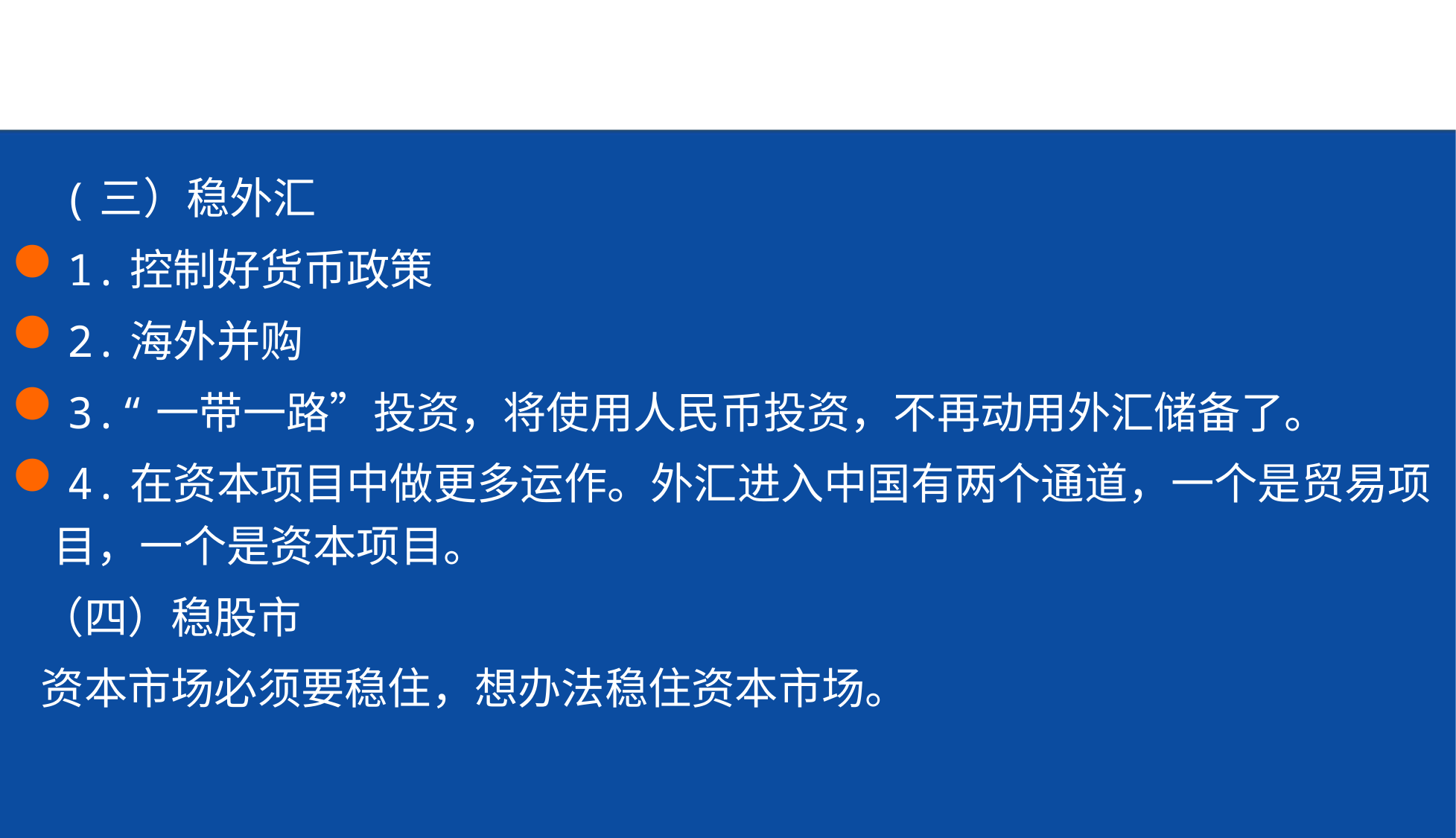

3.稳外汇。3.稳3.稳外汇外汇三
  (三）稳外汇
1.控制好货币政策
2.海外并购
3.“一带一路”投资，将使用人民币投资，不再动用外汇储备了。
4.在资本项目中做更多运作。外汇进入中国有两个通道，一个是贸易项目，一个是资本项目。
  （四）稳股市
  资本市场必须要稳住，想办法稳住资本市场。